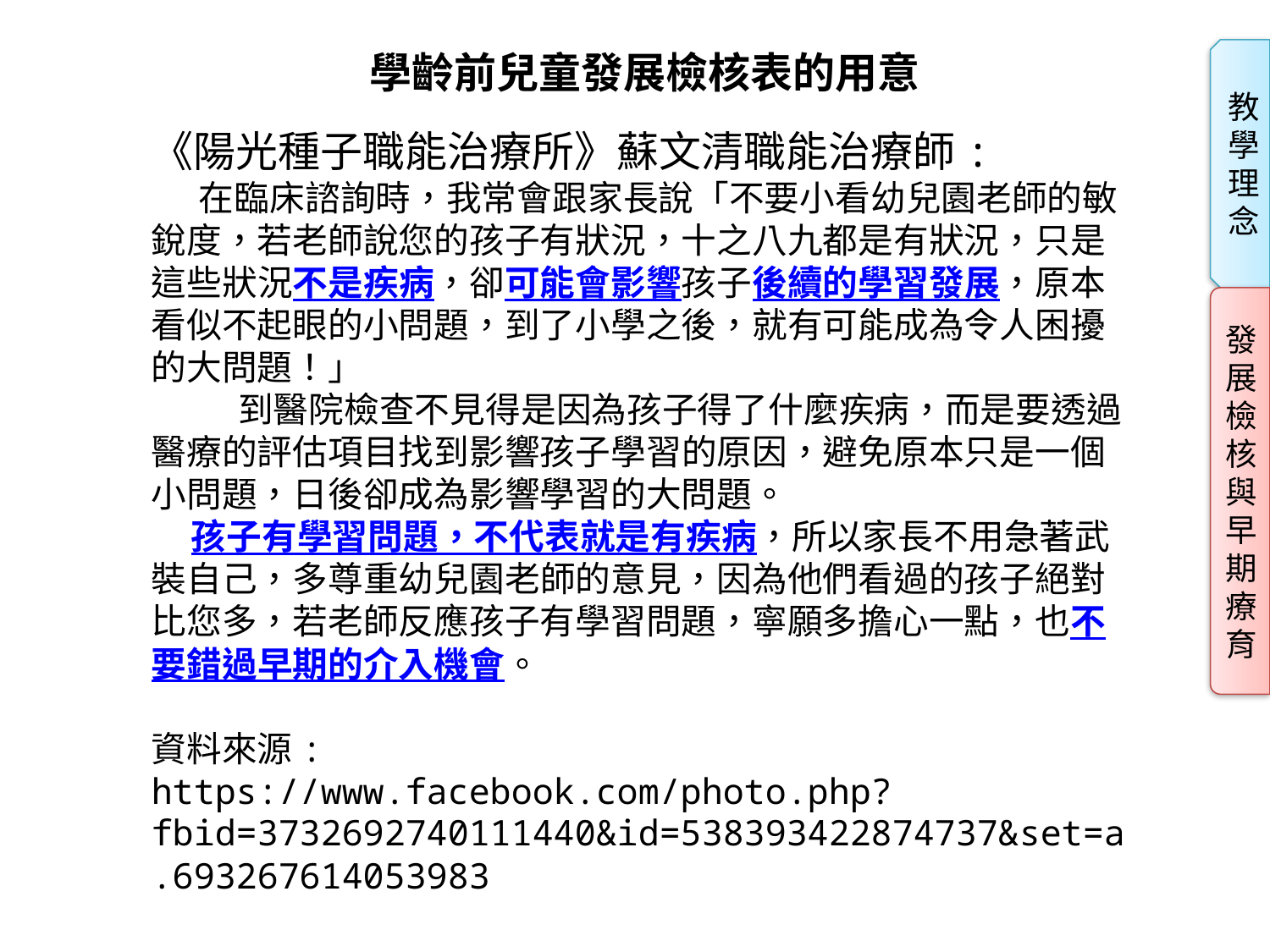

學齡前兒童發展檢核表的用意

《陽光種子職能治療所》蘇文清職能治療師:
     在臨床諮詢時，我常會跟家長說「不要小看幼兒園老師的敏銳度，若老師說您的孩子有狀況，十之八九都是有狀況，只是這些狀況不是疾病，卻可能會影響孩子後續的學習發展，原本看似不起眼的小問題，到了小學之後，就有可能成為令人困擾的大問題！」
          到醫院檢查不見得是因為孩子得了什麼疾病，而是要透過醫療的評估項目找到影響孩子學習的原因，避免原本只是一個小問題，日後卻成為影響學習的大問題。
    孩子有學習問題，不代表就是有疾病，所以家長不用急著武裝自己，多尊重幼兒園老師的意見，因為他們看過的孩子絕對比您多，若老師反應孩子有學習問題，寧願多擔心一點，也不要錯過早期的介入機會。

資料來源:
https://www.facebook.com/photo.php?fbid=3732692740111440&id=538393422874737&set=a.693267614053983

教學理念
發展檢核與早期療育